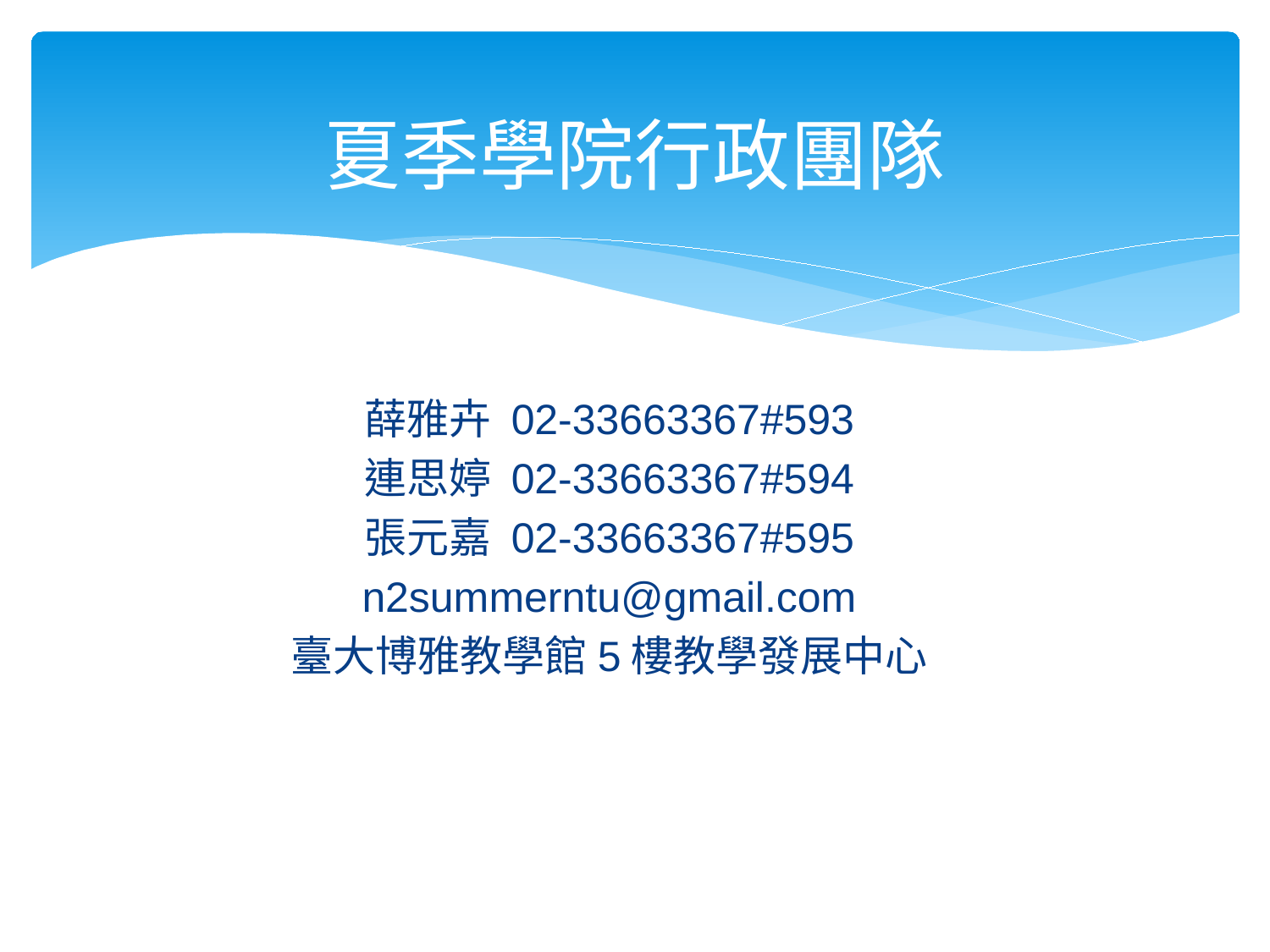

# 夏季學院行政團隊
薛雅卉 02-33663367#593
連思婷 02-33663367#594
張元嘉 02-33663367#595
n2summerntu@gmail.com
臺大博雅教學館5樓教學發展中心